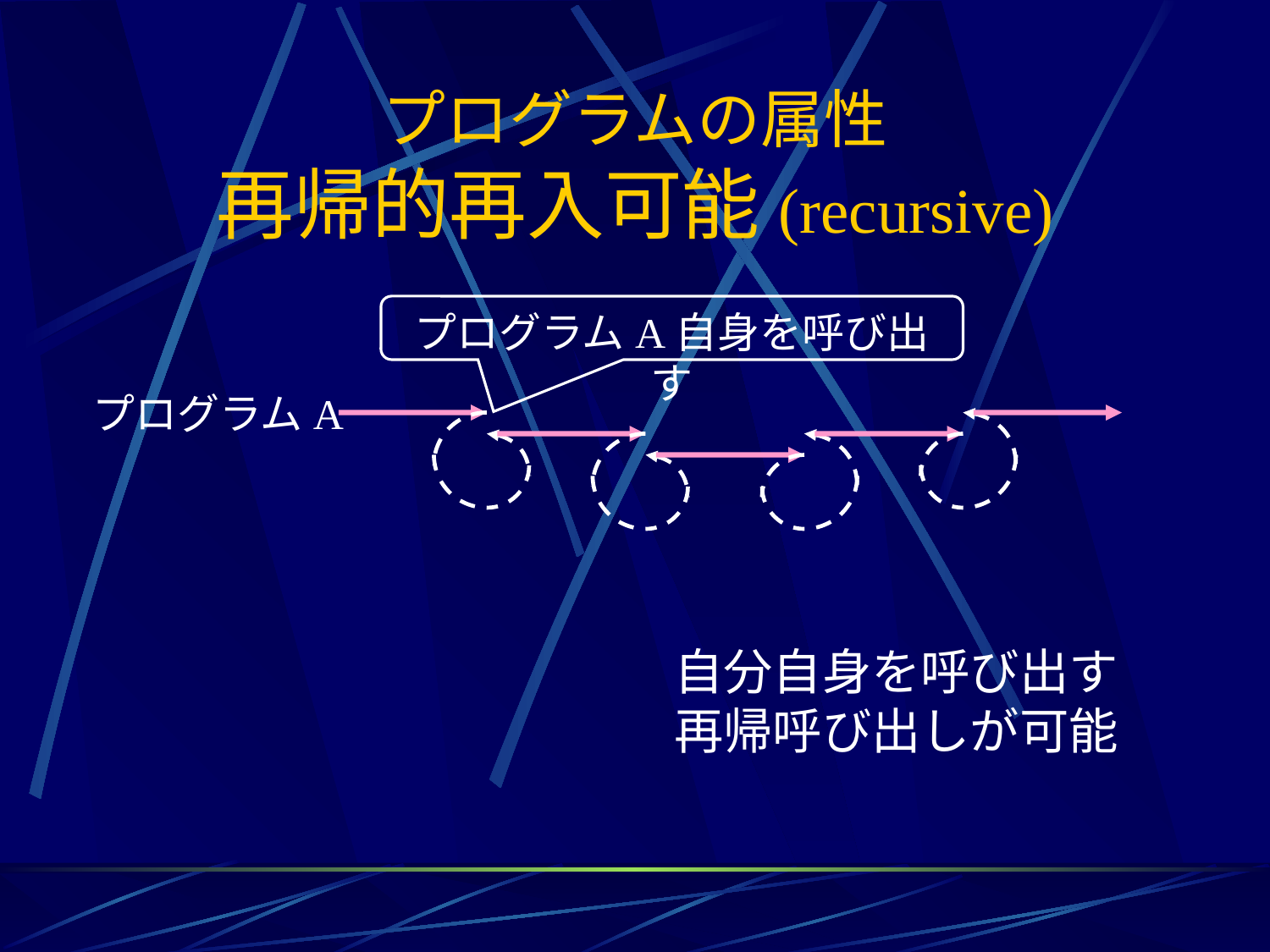

# プログラムの属性 再帰的再入可能(recursive)
プログラムA自身を呼び出す
プログラムA

自分自身を呼び出す
再帰呼び出しが可能